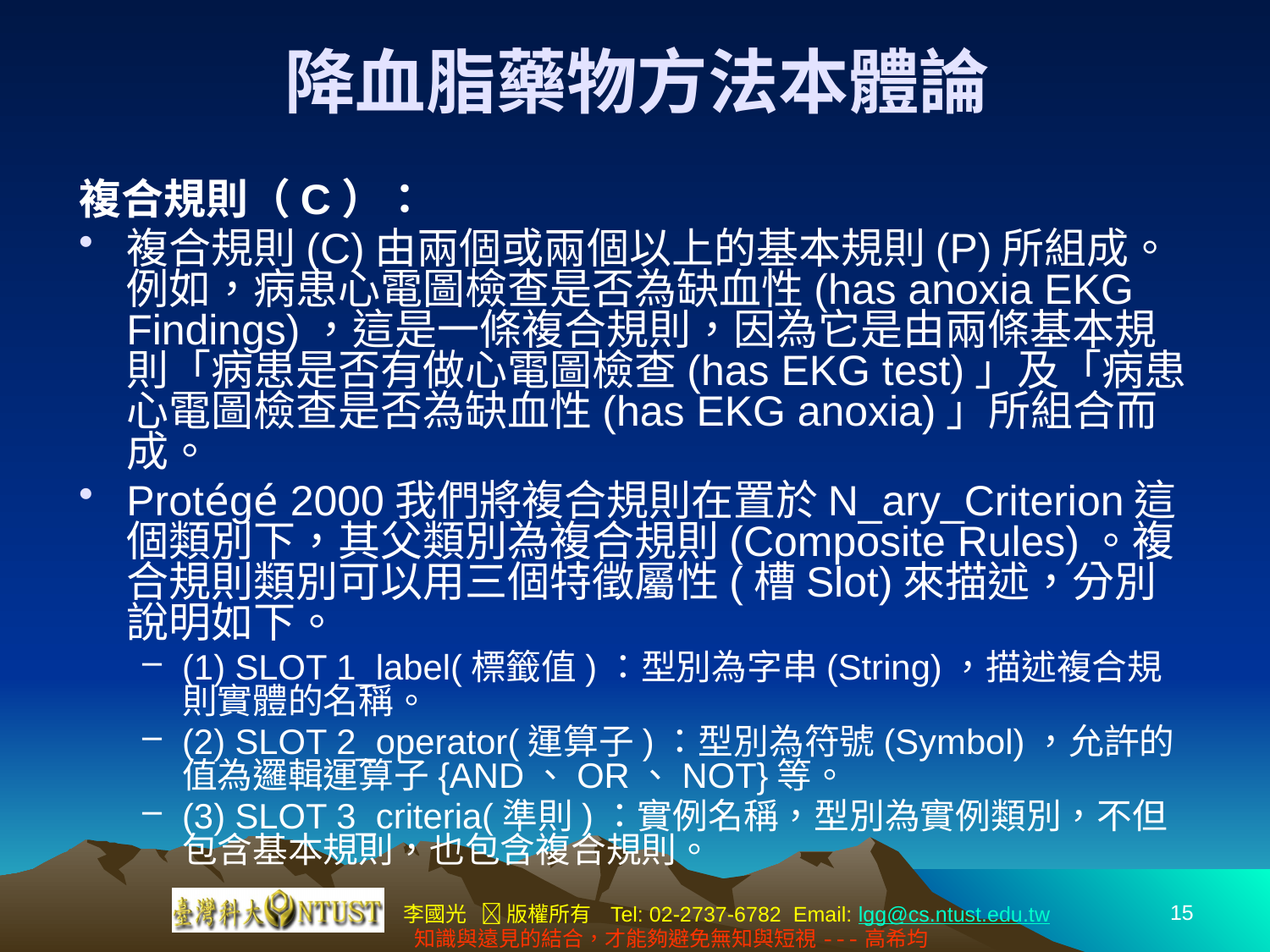

# 降血脂藥物方法本體論
複合規則（C）：
複合規則(C)由兩個或兩個以上的基本規則(P)所組成。例如，病患心電圖檢查是否為缺血性(has anoxia EKG Findings)，這是一條複合規則，因為它是由兩條基本規則「病患是否有做心電圖檢查(has EKG test)」及「病患心電圖檢查是否為缺血性(has EKG anoxia)」所組合而成。
Protégé 2000我們將複合規則在置於N_ary_Criterion這個類別下，其父類別為複合規則(Composite Rules)。複合規則類別可以用三個特徵屬性(槽Slot)來描述，分別說明如下。
(1) SLOT 1_label(標籤值)：型別為字串(String)，描述複合規則實體的名稱。
(2) SLOT 2_operator(運算子)：型別為符號(Symbol)，允許的值為邏輯運算子{AND、OR、NOT}等。
(3) SLOT 3_criteria(準則)：實例名稱，型別為實例類別，不但包含基本規則，也包含複合規則。
15